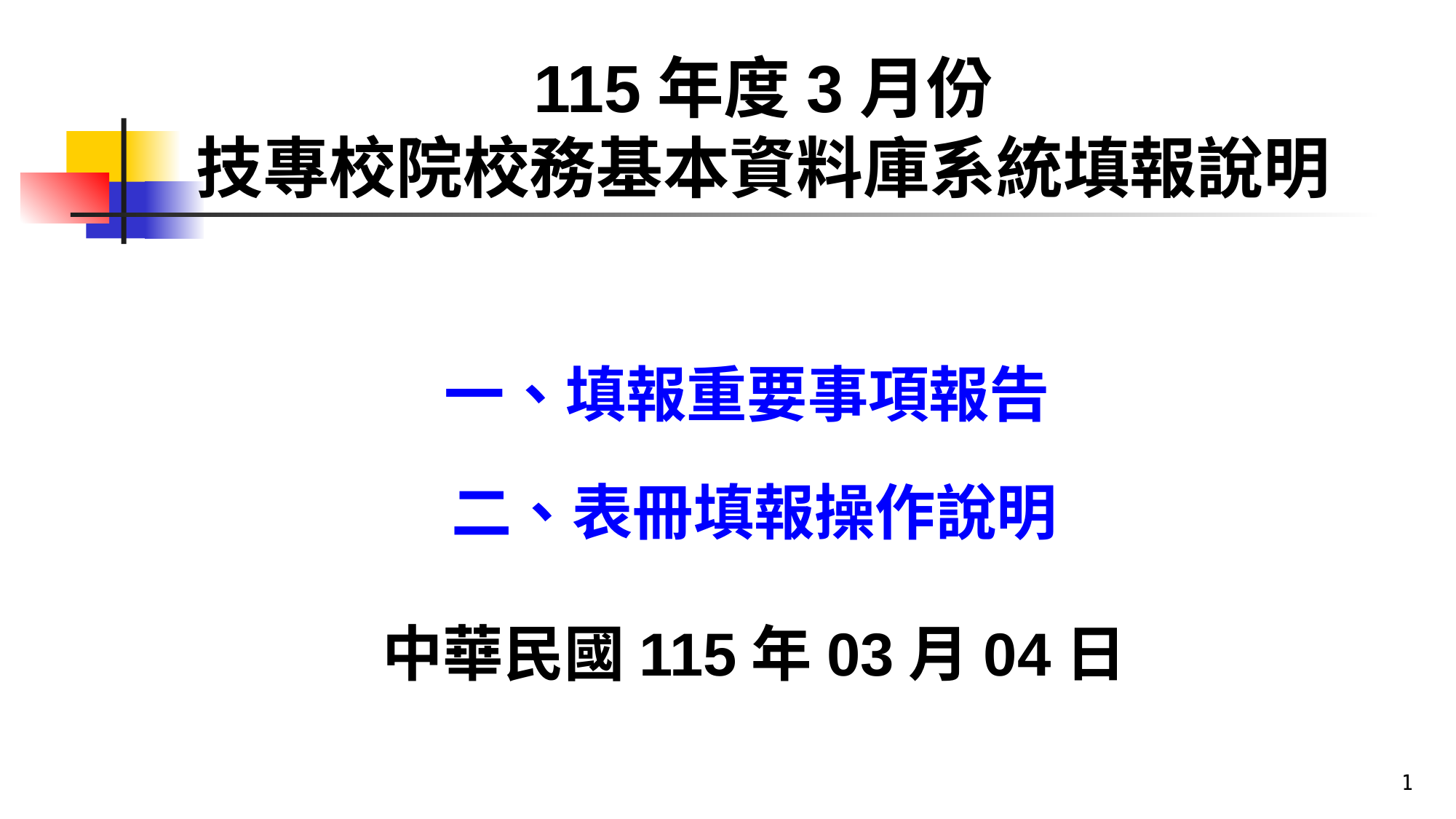

# 115年度3月份 技專校院校務基本資料庫系統填報說明

一、填報重要事項報告
二、表冊填報操作說明
中華民國115年03月04日
1